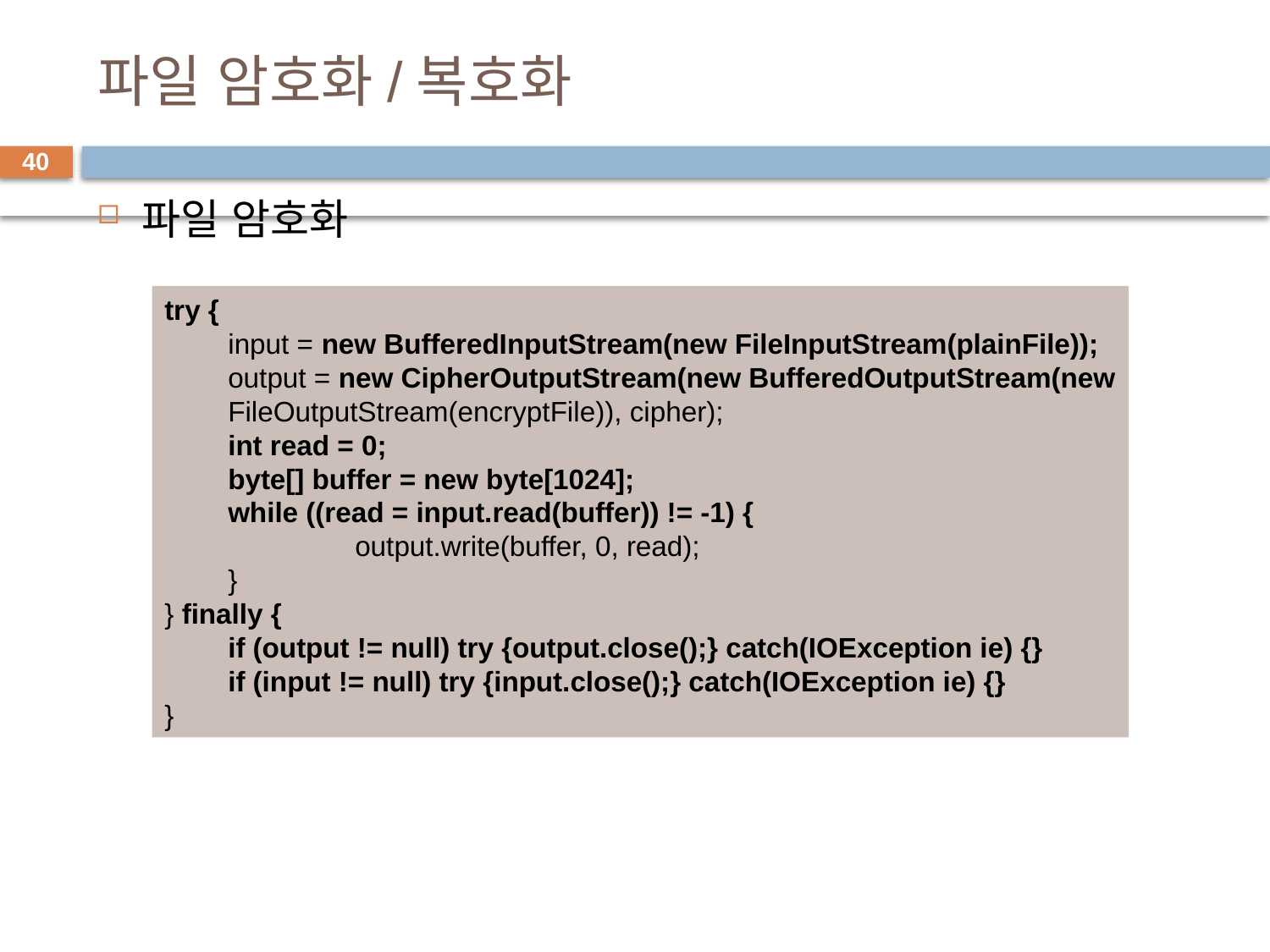

# 파일 암호화/복호화
40
파일 암호화
try {
input = new BufferedInputStream(new FileInputStream(plainFile));
output = new CipherOutputStream(new BufferedOutputStream(new
FileOutputStream(encryptFile)), cipher);
int read = 0;
byte[] buffer = new byte[1024];
while ((read = input.read(buffer)) != -1) {
	output.write(buffer, 0, read);
}
} finally {
if (output != null) try {output.close();} catch(IOException ie) {}
if (input != null) try {input.close();} catch(IOException ie) {}
}